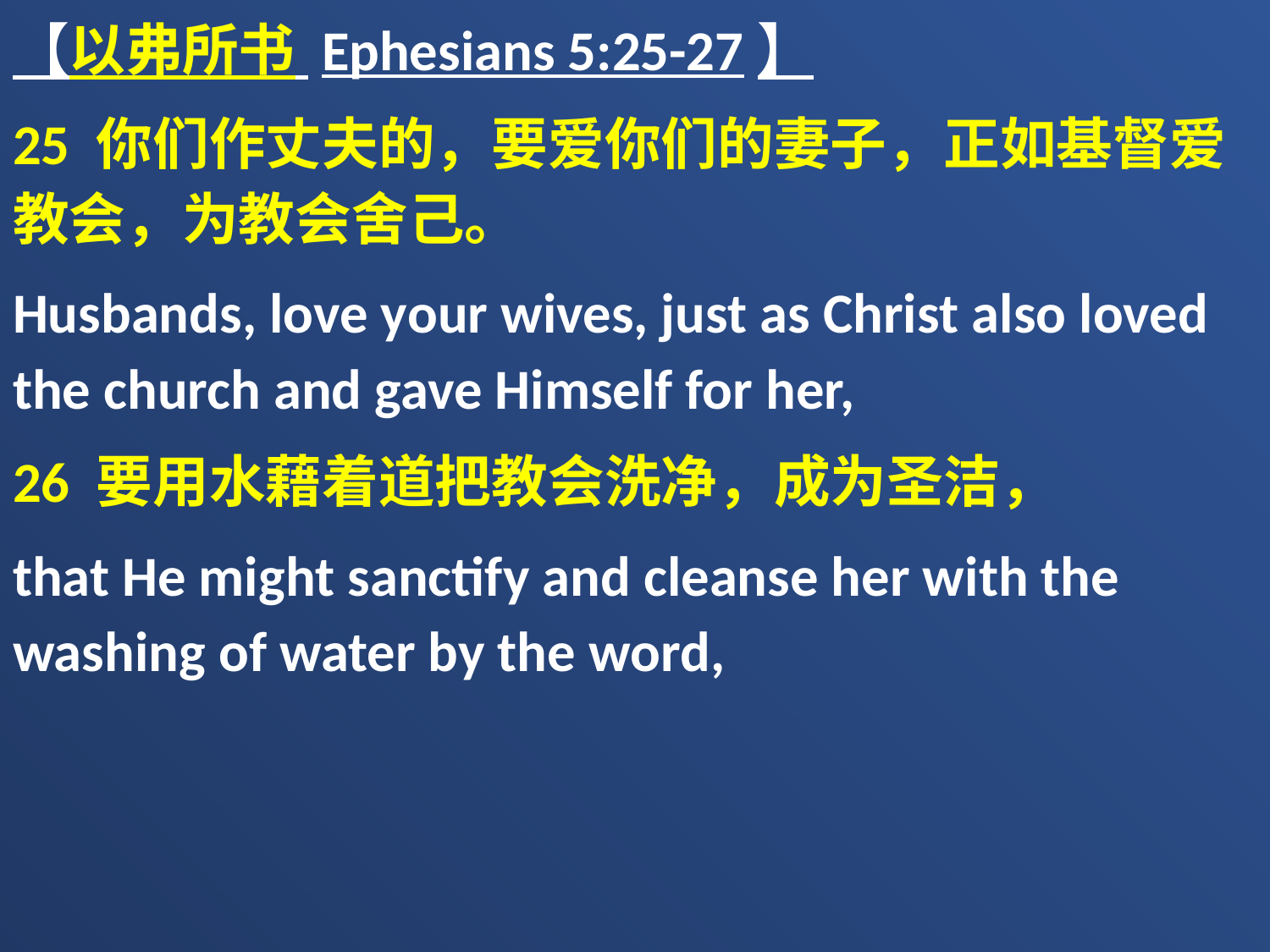

【以弗所书 Ephesians 5:25-27】
25 你们作丈夫的，要爱你们的妻子，正如基督爱教会，为教会舍己。
Husbands, love your wives, just as Christ also loved the church and gave Himself for her,
26 要用水藉着道把教会洗净，成为圣洁，
that He might sanctify and cleanse her with the washing of water by the word,